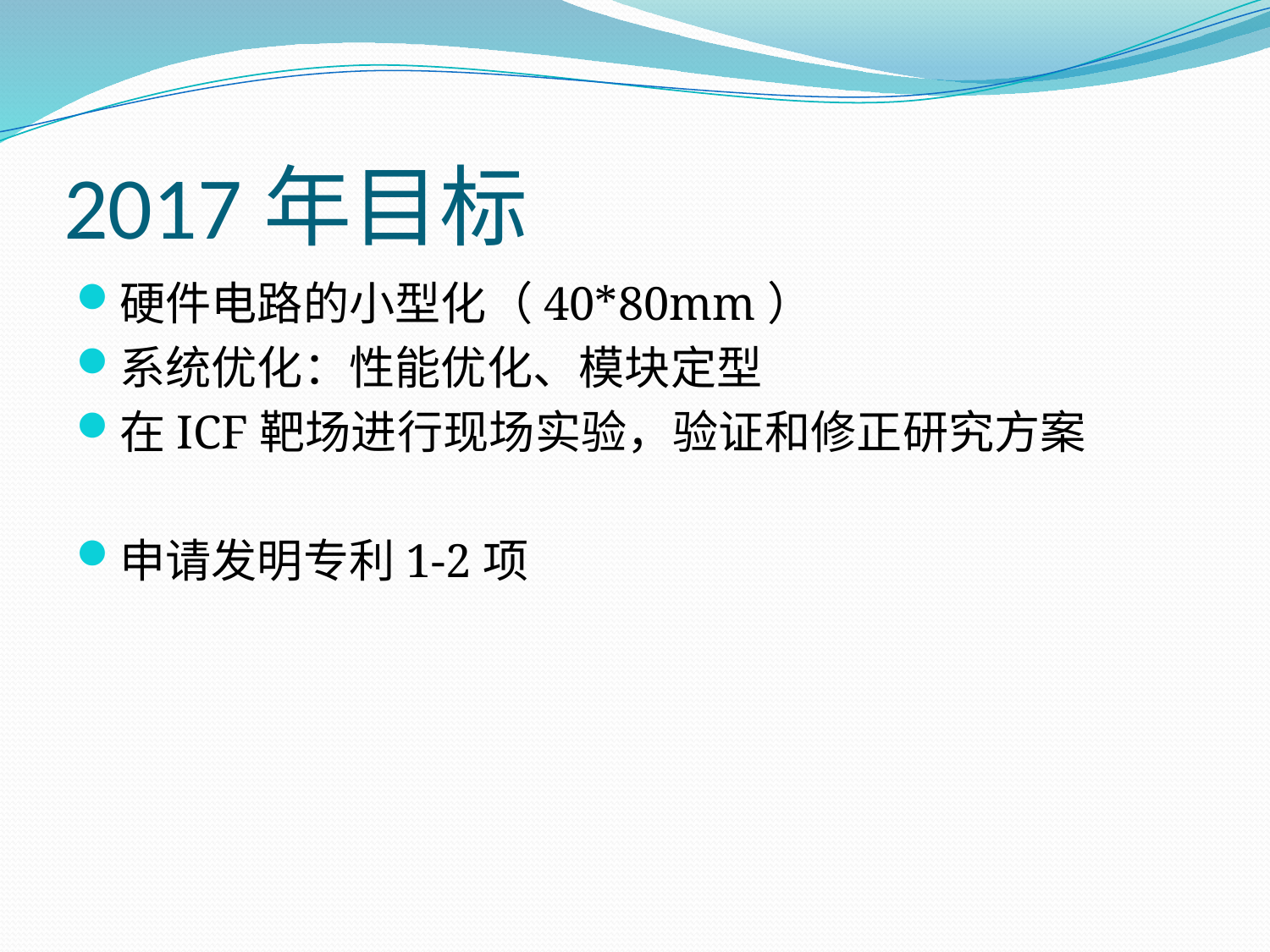

# 2017年目标
硬件电路的小型化（40*80mm）
系统优化：性能优化、模块定型
在ICF靶场进行现场实验，验证和修正研究方案

申请发明专利1-2项